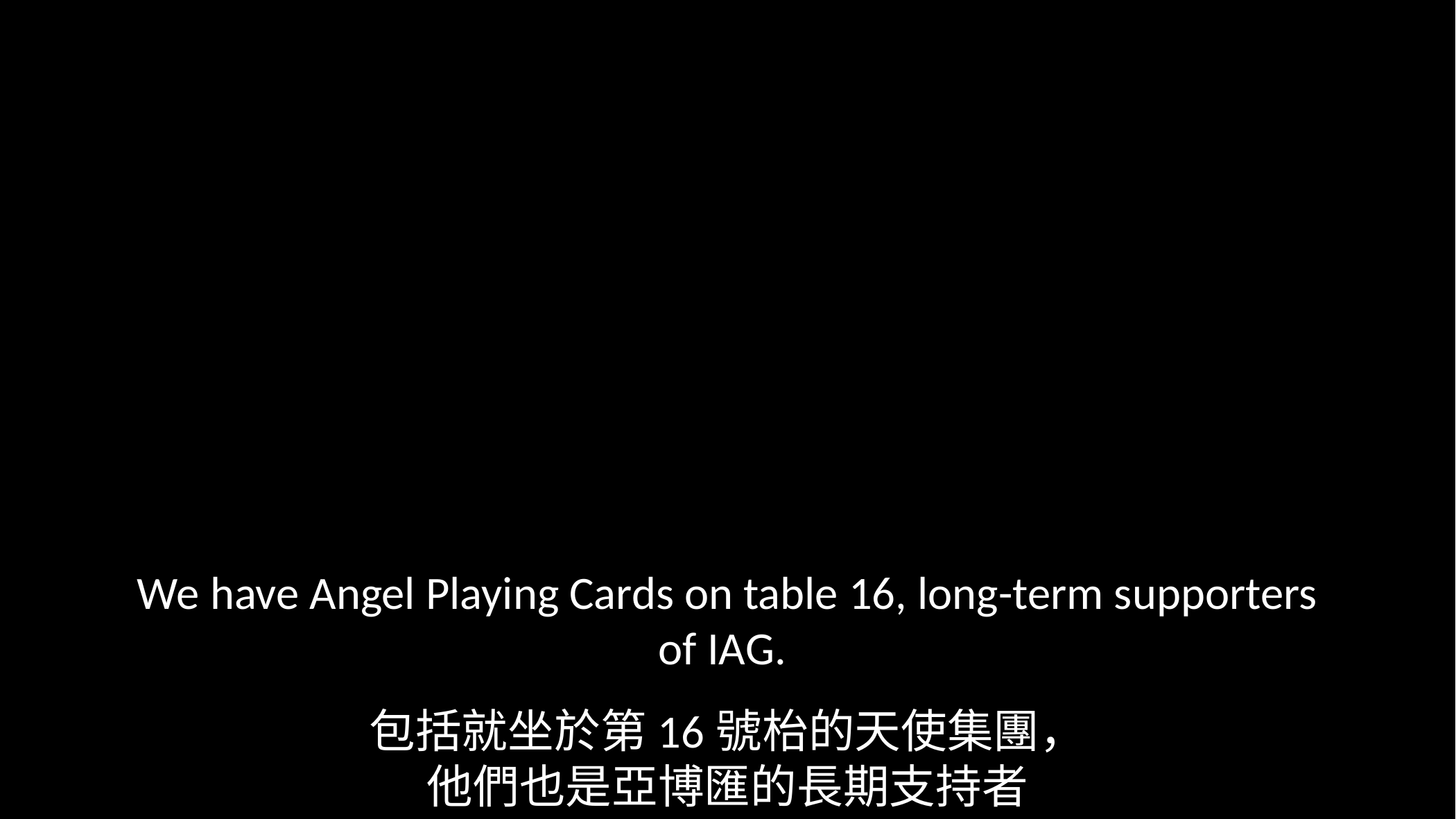

We have Angel Playing Cards on table 16, long-term supporters of IAG.

包括就坐於第16號枱的天使集團，
他們也是亞博匯的長期支持者